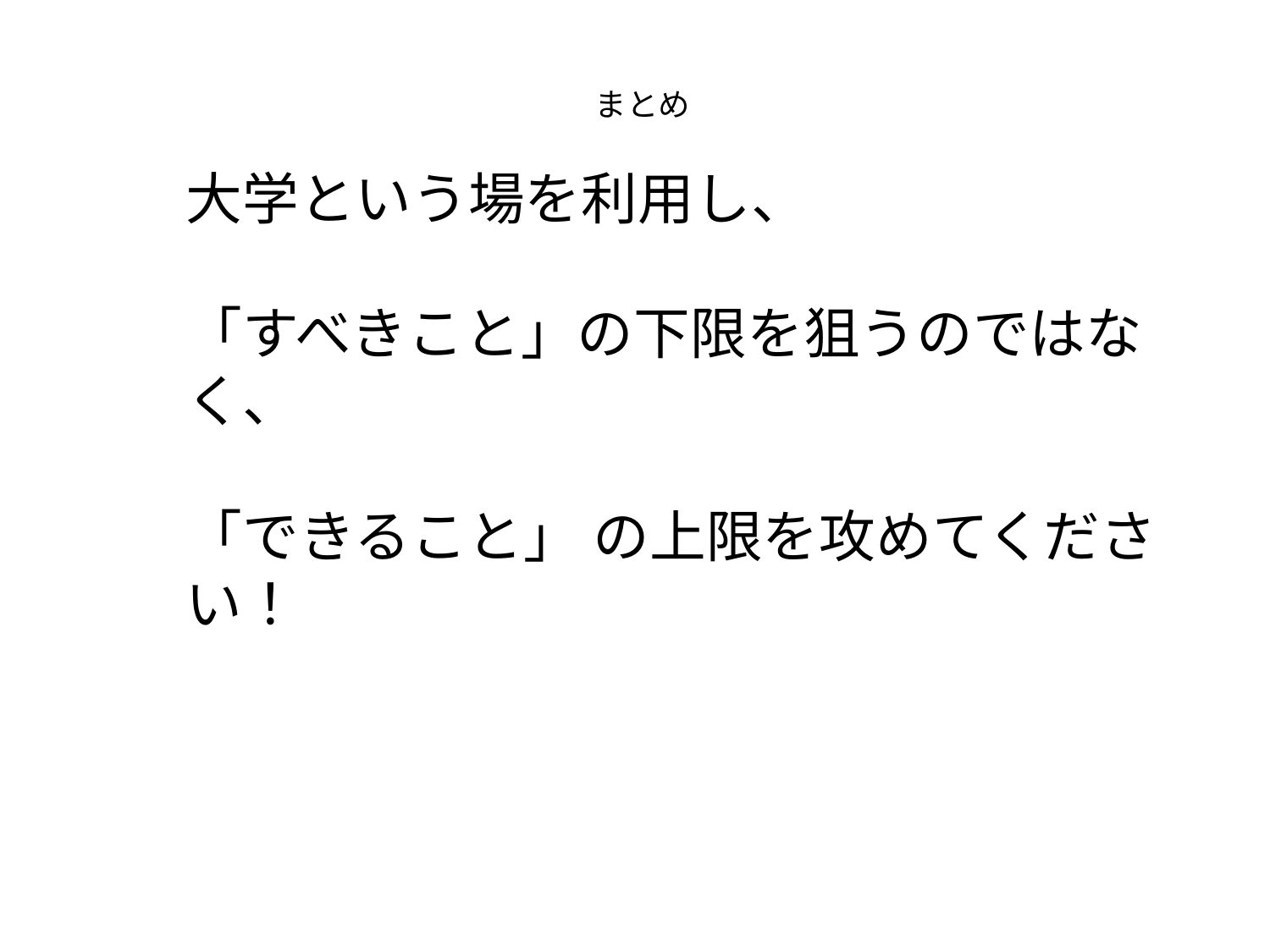

まとめ
大学という場を利用し、

「すべきこと」の下限を狙うのではなく、

「できること」 の上限を攻めてください！